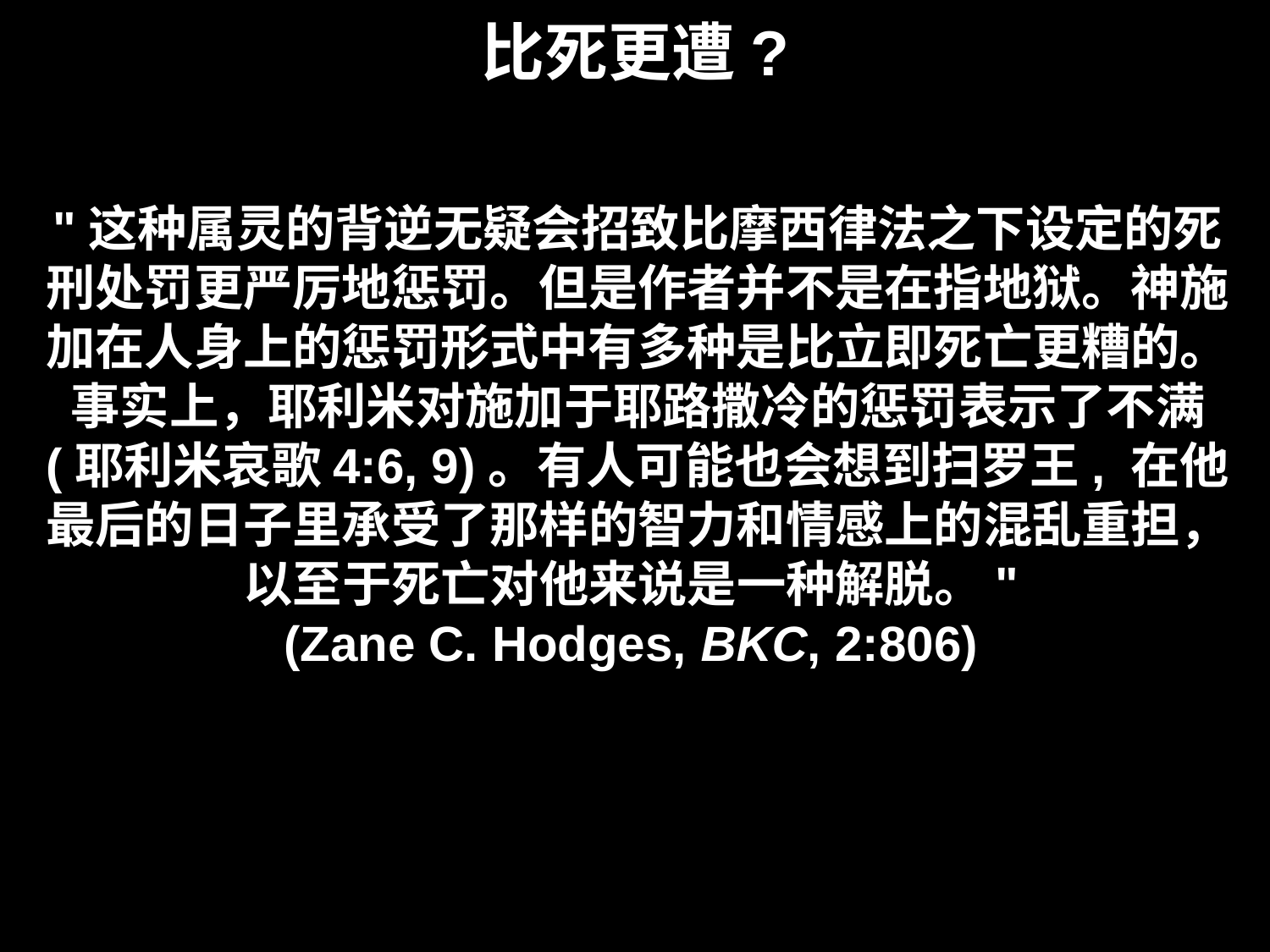

# 比死更遭?

"这种属灵的背逆无疑会招致比摩西律法之下设定的死刑处罚更严厉地惩罚。但是作者并不是在指地狱。神施加在人身上的惩罚形式中有多种是比立即死亡更糟的。事实上，耶利米对施加于耶路撒冷的惩罚表示了不满 (耶利米哀歌4:6, 9)。有人可能也会想到扫罗王, 在他最后的日子里承受了那样的智力和情感上的混乱重担，以至于死亡对他来说是一种解脱。"
(Zane C. Hodges, BKC, 2:806)